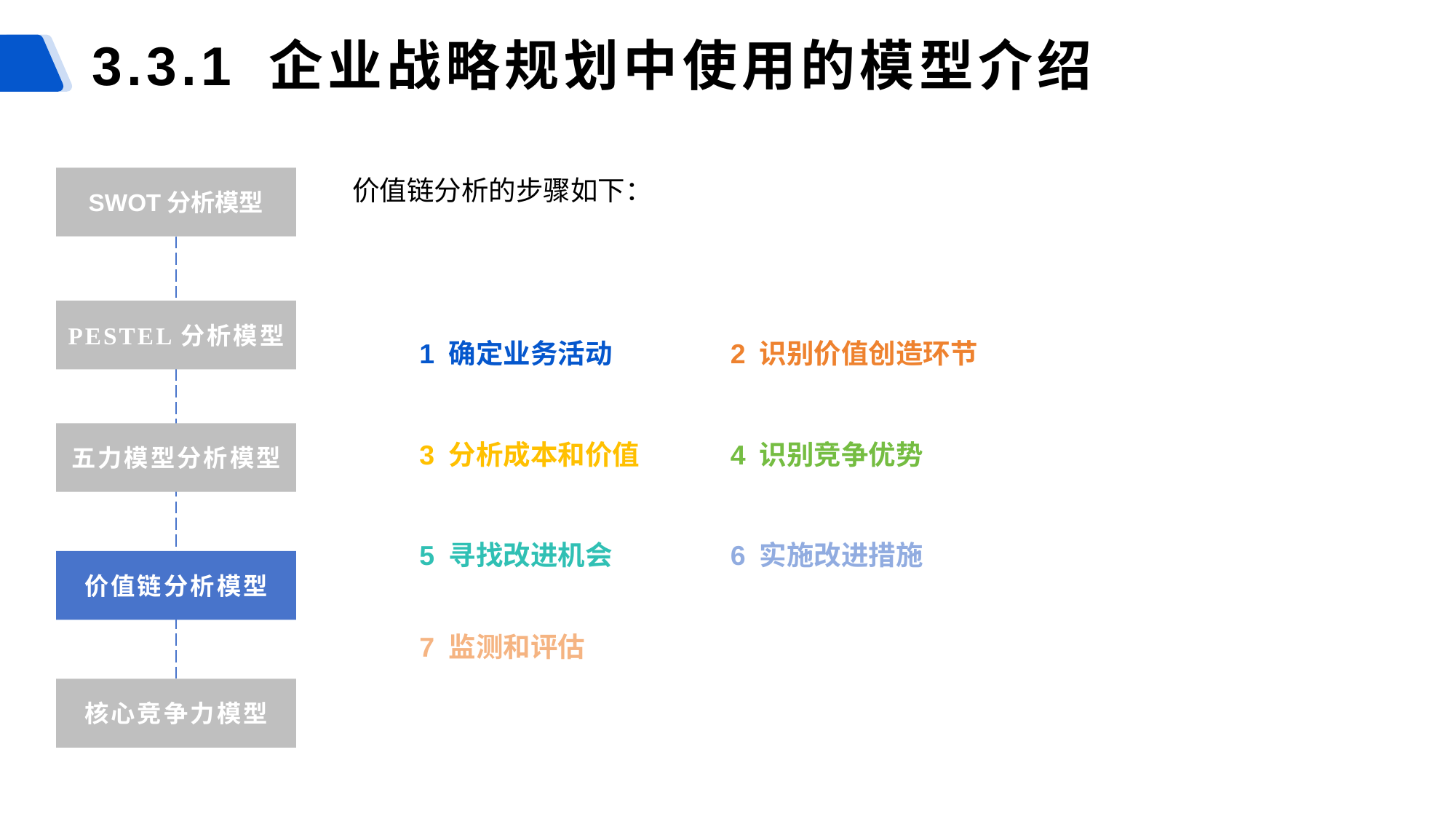

3.3.1 企业战略规划中使用的模型介绍
SWOT分析模型
价值链分析的步骤如下：

1 确定业务活动
2 识别价值创造环节
PESTEL分析模型
3 分析成本和价值
4 识别竞争优势
五力模型分析模型
5 寻找改进机会
6 实施改进措施
价值链分析模型
7 监测和评估
核心竞争力模型